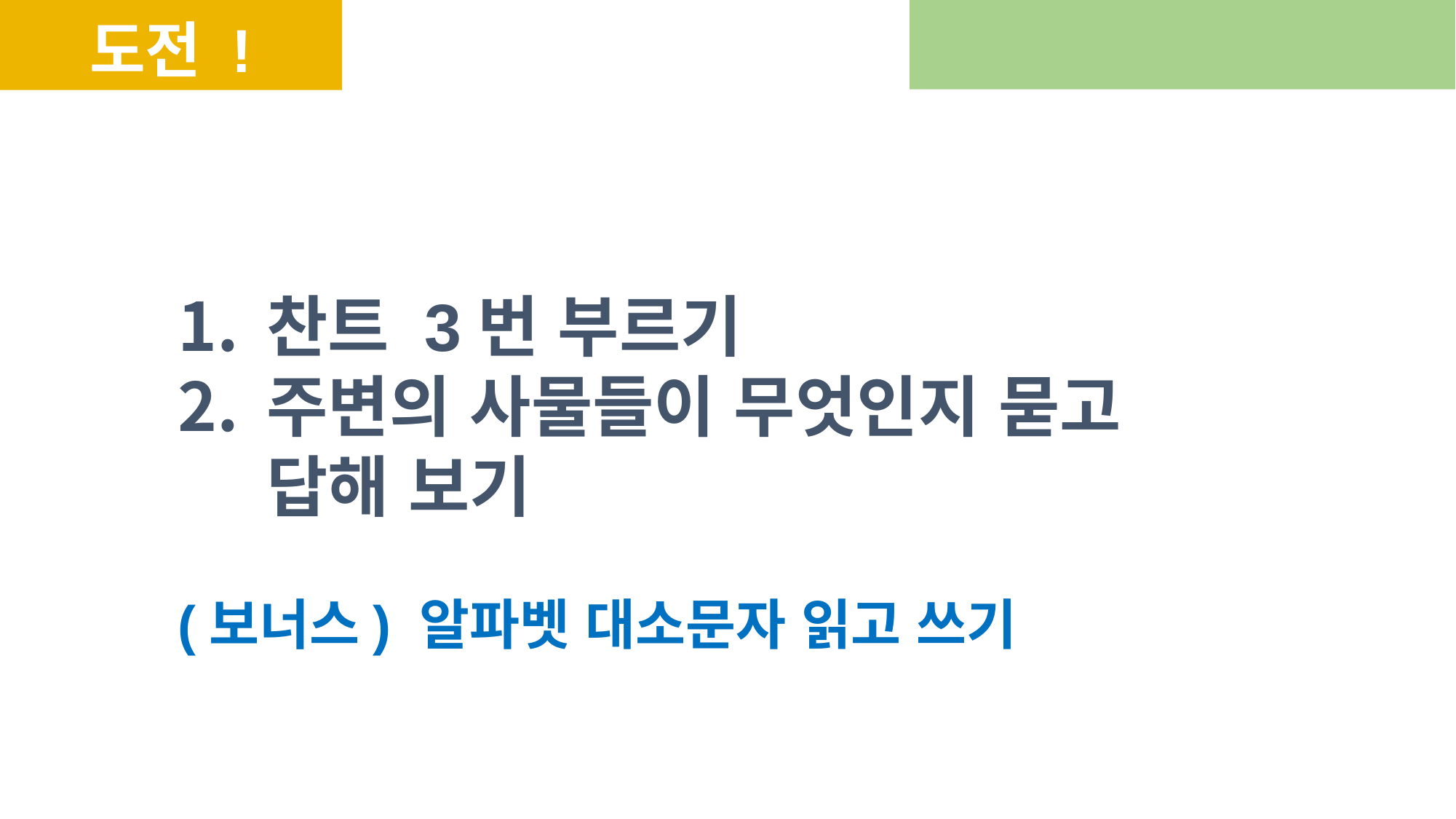

도전 !
  스스로 열심히 공부합시다~
찬트 3번 부르기
주변의 사물들이 무엇인지 묻고 답해 보기

(보너스) 알파벳 대소문자 읽고 쓰기
Let’s Practice  다시 듣고 따라 말하기